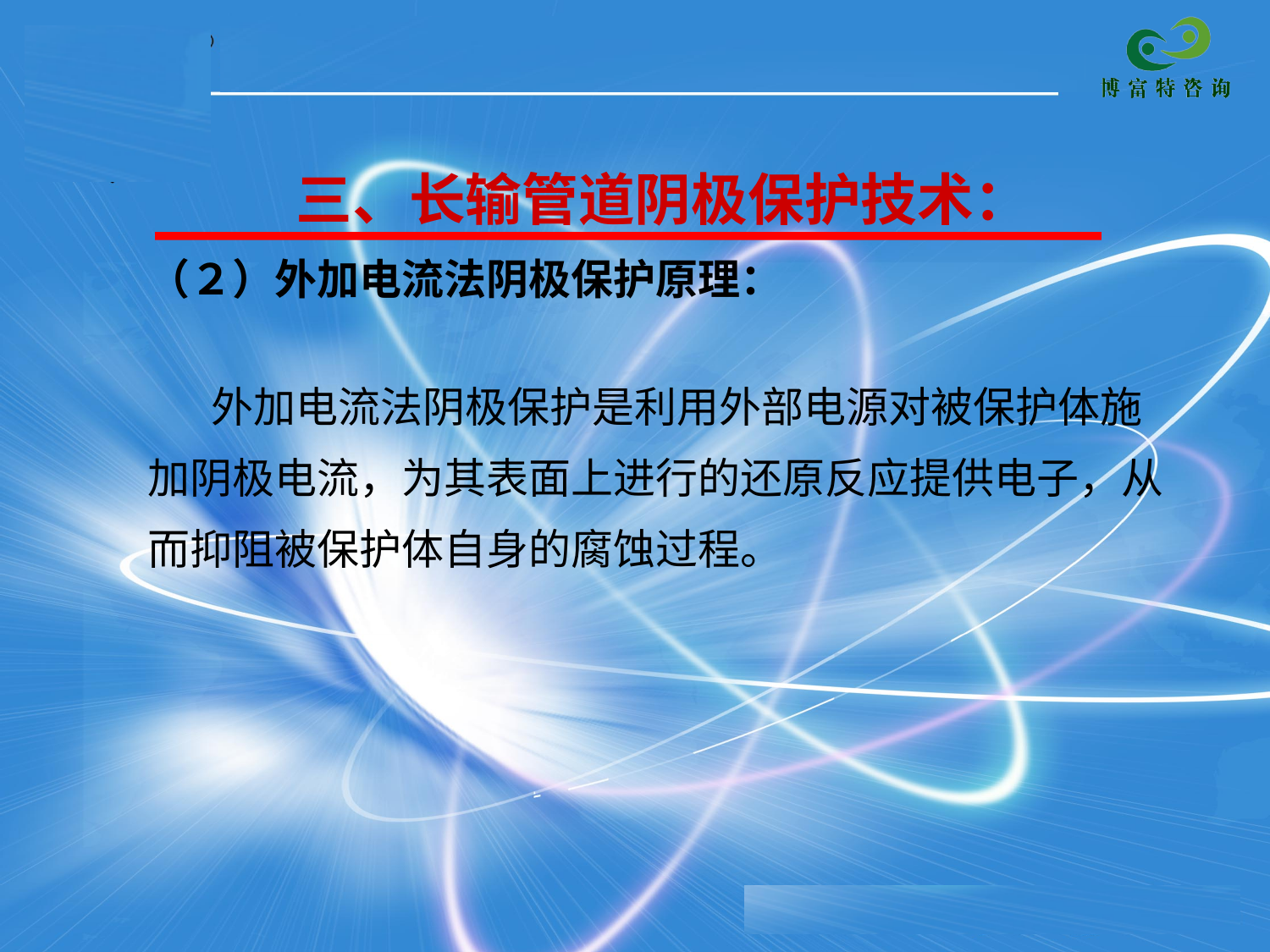

# 三、长输管道阴极保护技术：

（２）外加电流法阴极保护原理：

　　外加电流法阴极保护是利用外部电源对被保护体施加阴极电流，为其表面上进行的还原反应提供电子，从而抑阻被保护体自身的腐蚀过程。